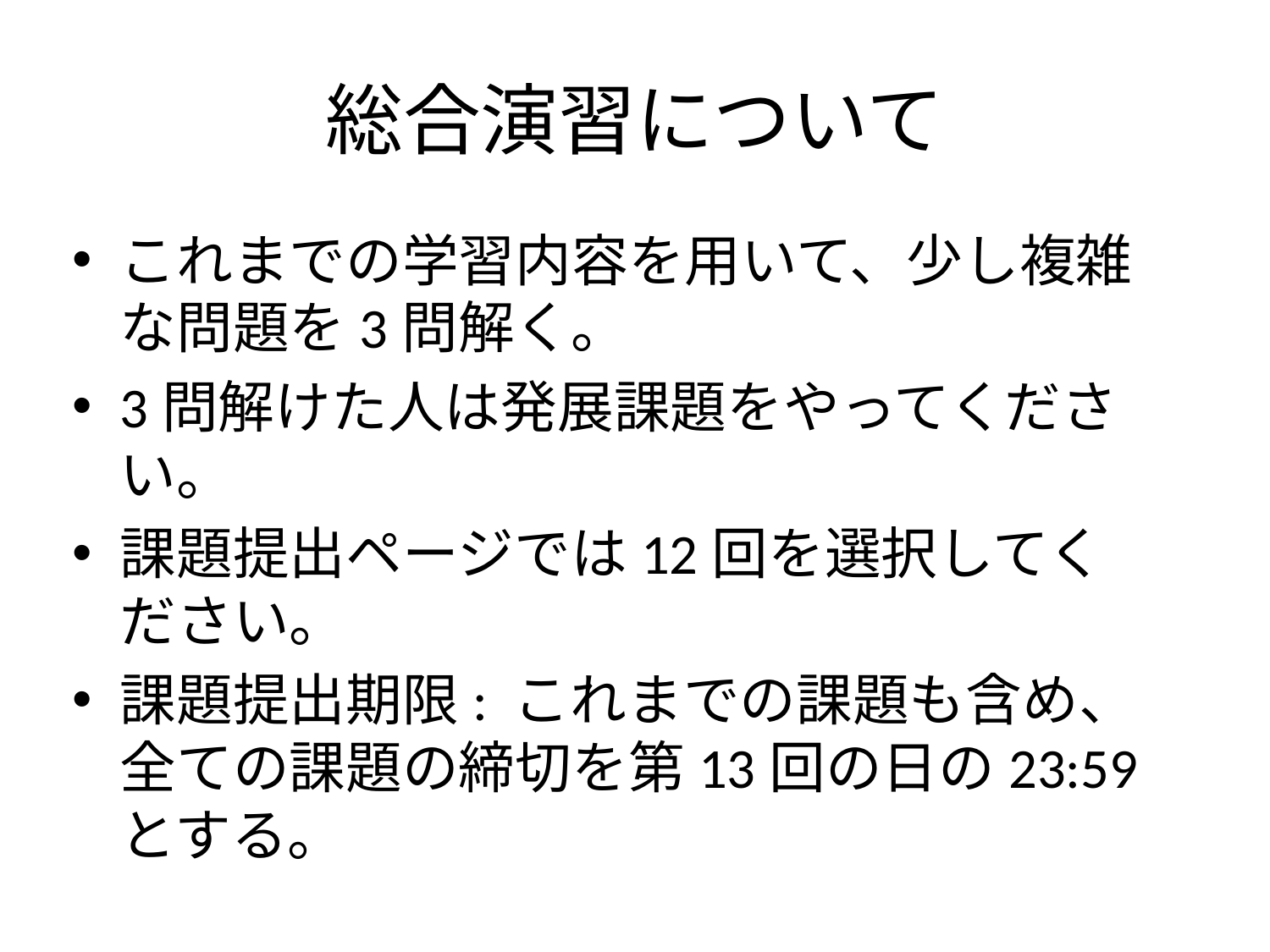

# 総合演習について
これまでの学習内容を用いて、少し複雑な問題を3問解く。
3問解けた人は発展課題をやってください。
課題提出ページでは12回を選択してください。
課題提出期限: これまでの課題も含め、全ての課題の締切を第13回の日の23:59とする。